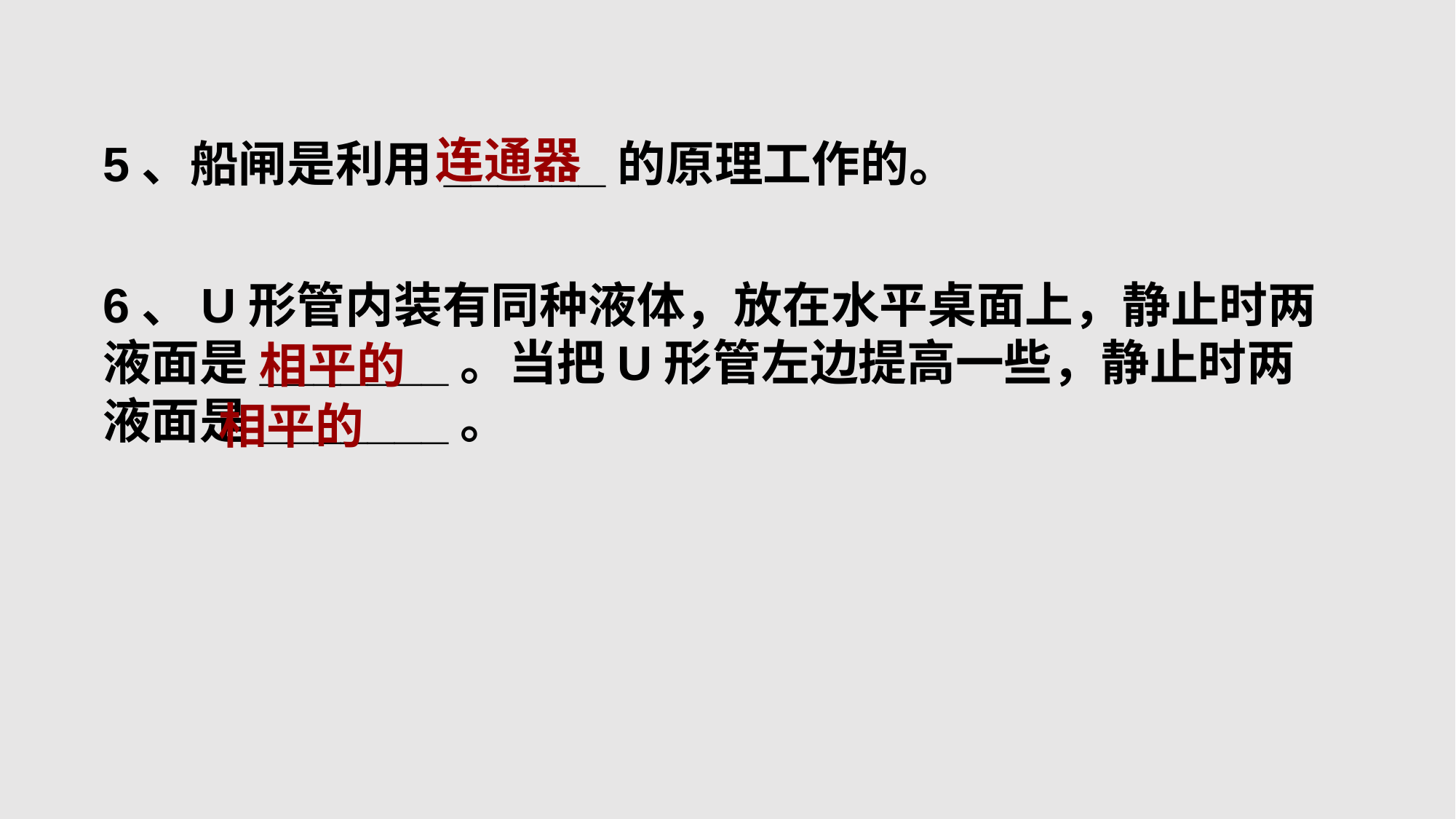

连通器
5、船闸是利用______的原理工作的。
6、U形管内装有同种液体，放在水平桌面上，静止时两液面是_______。当把U形管左边提高一些，静止时两液面是_______。

相平的
相平的